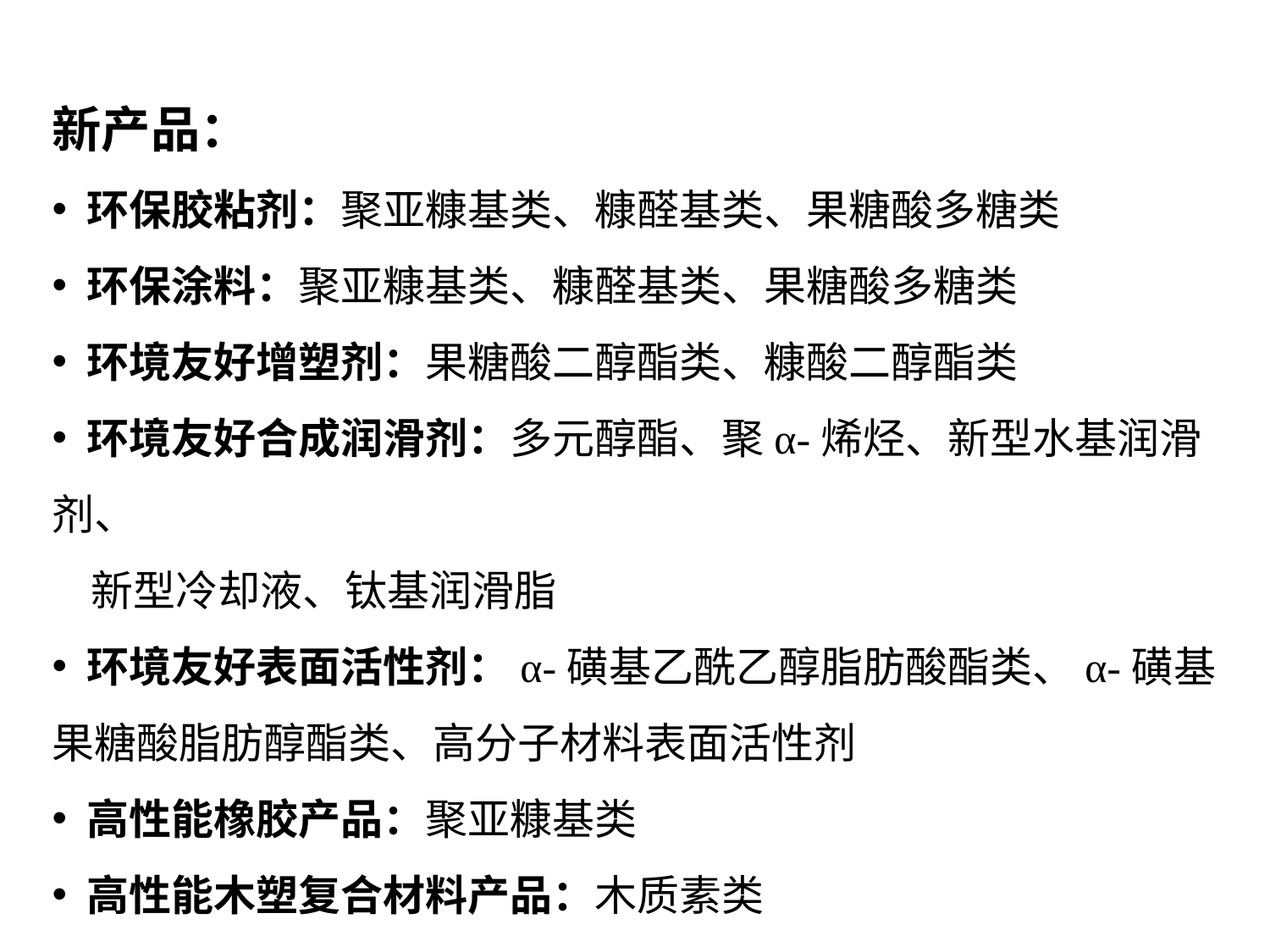

新产品：
 环保胶粘剂：聚亚糠基类、糠醛基类、果糖酸多糖类
 环保涂料：聚亚糠基类、糠醛基类、果糖酸多糖类
 环境友好增塑剂：果糖酸二醇酯类、糠酸二醇酯类
 环境友好合成润滑剂：多元醇酯、聚α-烯烃、新型水基润滑剂、
   新型冷却液、钛基润滑脂
 环境友好表面活性剂：α-磺基乙酰乙醇脂肪酸酯类、α-磺基果糖酸脂肪醇酯类、高分子材料表面活性剂
 高性能橡胶产品：聚亚糠基类
 高性能木塑复合材料产品：木质素类